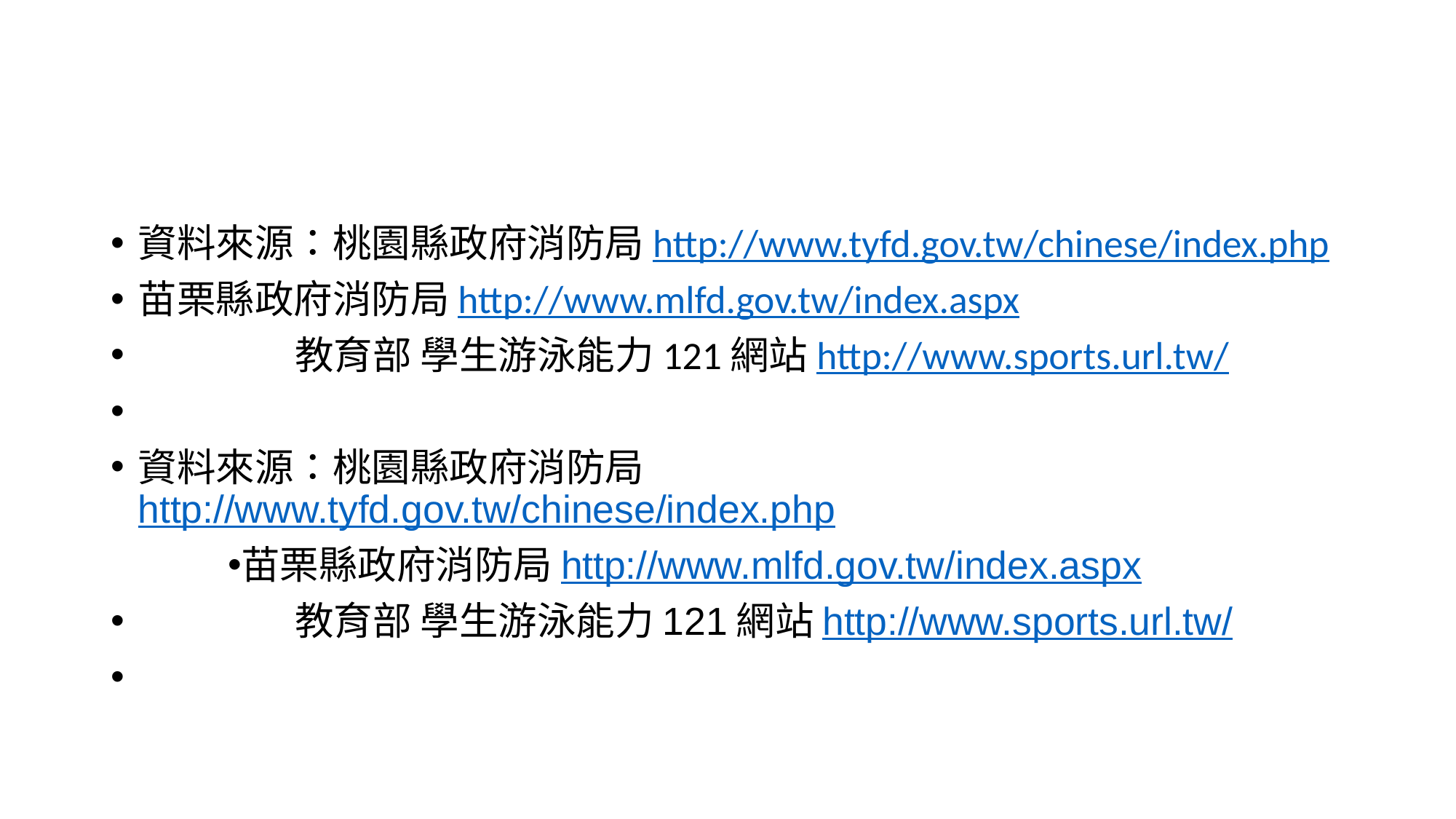

資料來源：桃園縣政府消防局http://www.tyfd.gov.tw/chinese/index.php
苗栗縣政府消防局http://www.mlfd.gov.tw/index.aspx
                 教育部 學生游泳能力121網站http://www.sports.url.tw/

資料來源：桃園縣政府消防局http://www.tyfd.gov.tw/chinese/index.php
苗栗縣政府消防局http://www.mlfd.gov.tw/index.aspx
                 教育部 學生游泳能力121網站http://www.sports.url.tw/